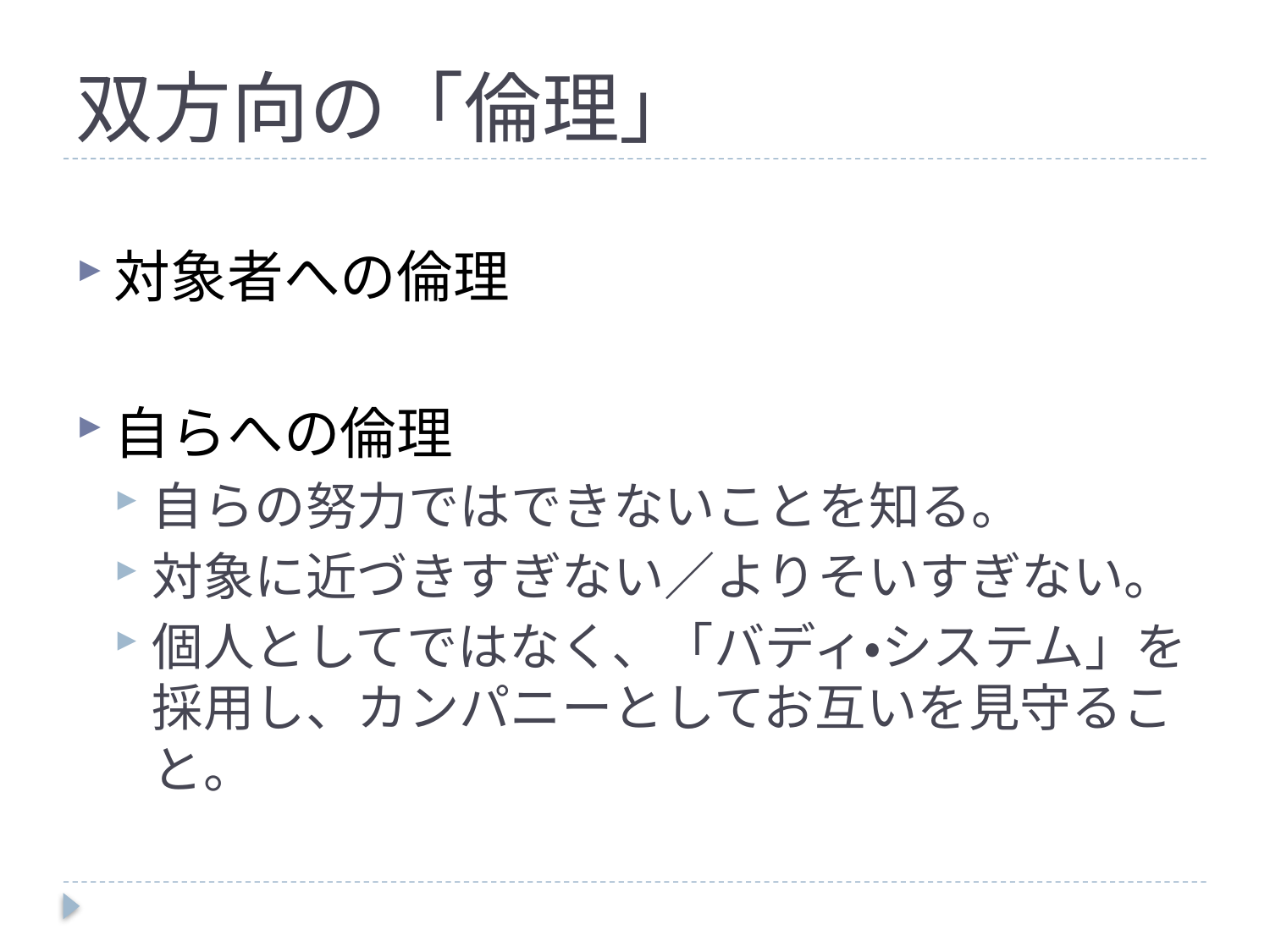

# 双方向の「倫理」

対象者への倫理

自らへの倫理
自らの努力ではできないことを知る。
対象に近づきすぎない／よりそいすぎない。
個人としてではなく、「バディ・システム」を採用し、カンパニーとしてお互いを見守ること。